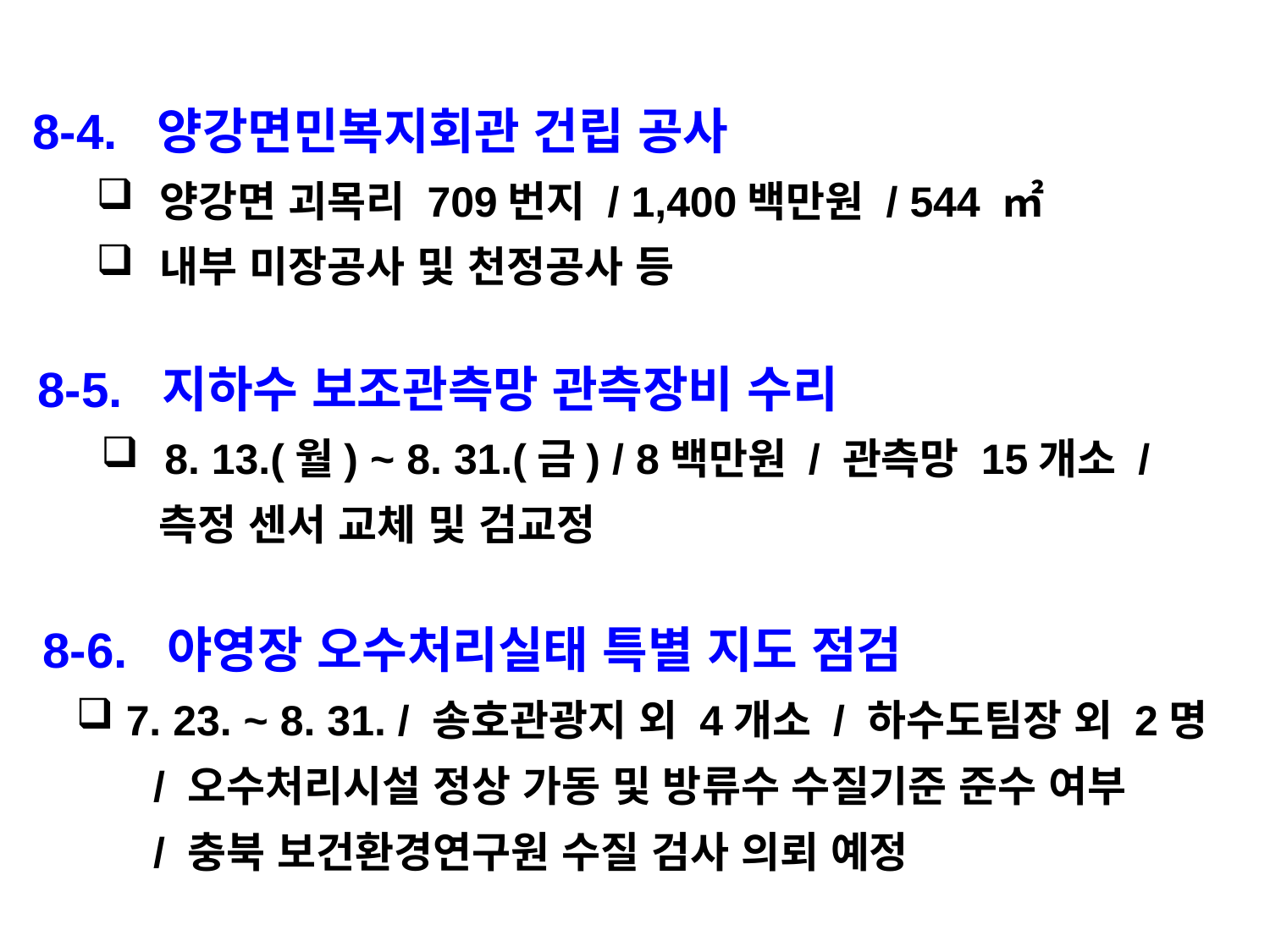

8-4.  양강면민복지회관 건립 공사
양강면 괴목리 709번지 / 1,400백만원 / 544 ㎡
내부 미장공사 및 천정공사 등

8-5.  지하수 보조관측망 관측장비 수리
8. 13.(월) ~ 8. 31.(금) / 8백만원 / 관측망 15개소 /
    측정 센서 교체 및 검교정

8-6.  야영장 오수처리실태 특별 지도 점검
 7. 23. ~ 8. 31. / 송호관광지 외 4개소 / 하수도팀장 외 2명
    / 오수처리시설 정상 가동 및 방류수 수질기준 준수 여부
    / 충북 보건환경연구원 수질 검사 의뢰 예정